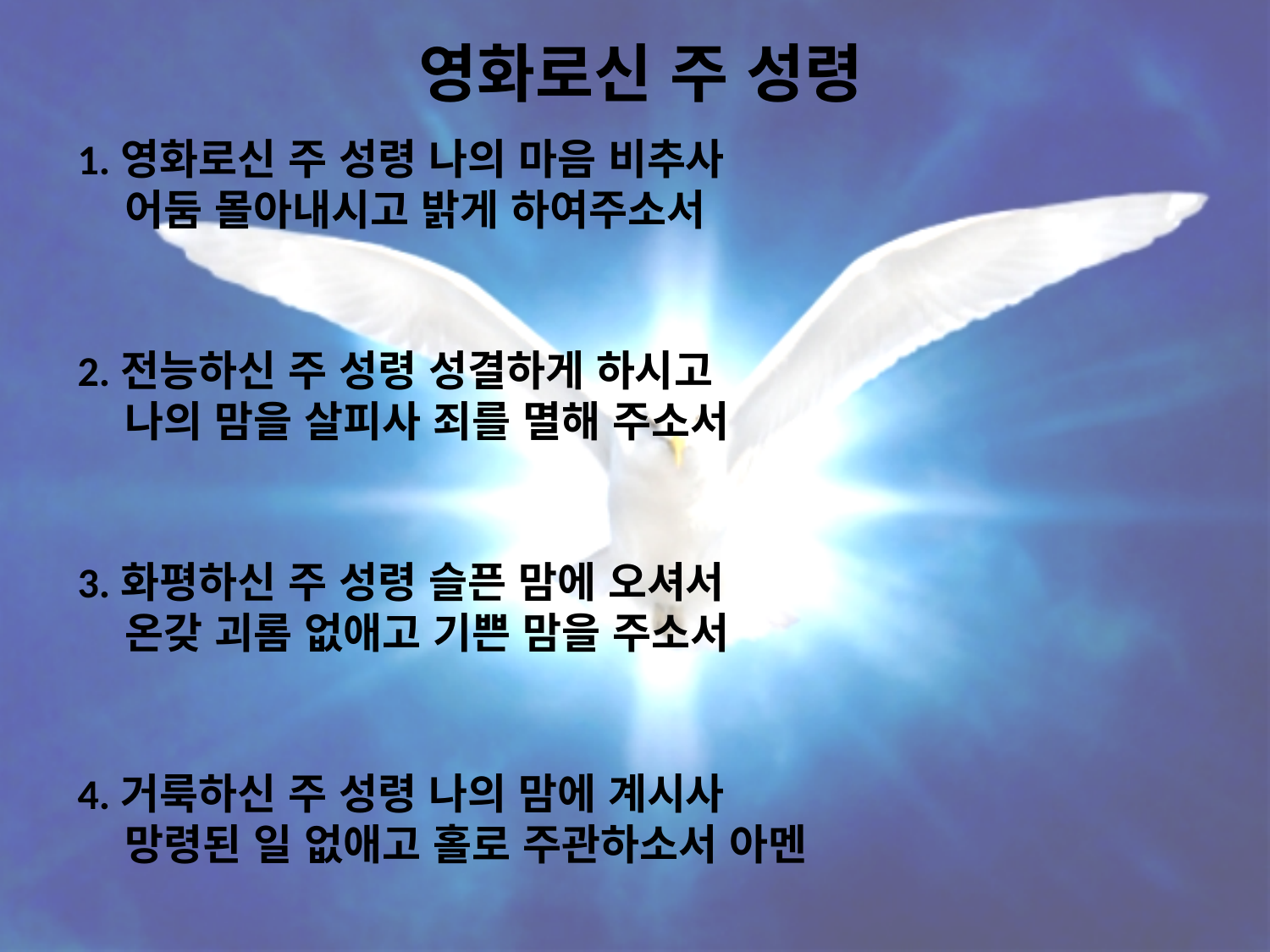

# 영화로신 주 성령
1.영화로신 주 성령 나의 마음 비추사
    어둠 몰아내시고 밝게 하여주소서
2.전능하신 주 성령 성결하게 하시고
    나의 맘을 살피사 죄를 멸해 주소서
3.화평하신 주 성령 슬픈 맘에 오셔서
    온갖 괴롬 없애고 기쁜 맘을 주소서
4.거룩하신 주 성령 나의 맘에 계시사
    망령된 일 없애고 홀로 주관하소서 아멘